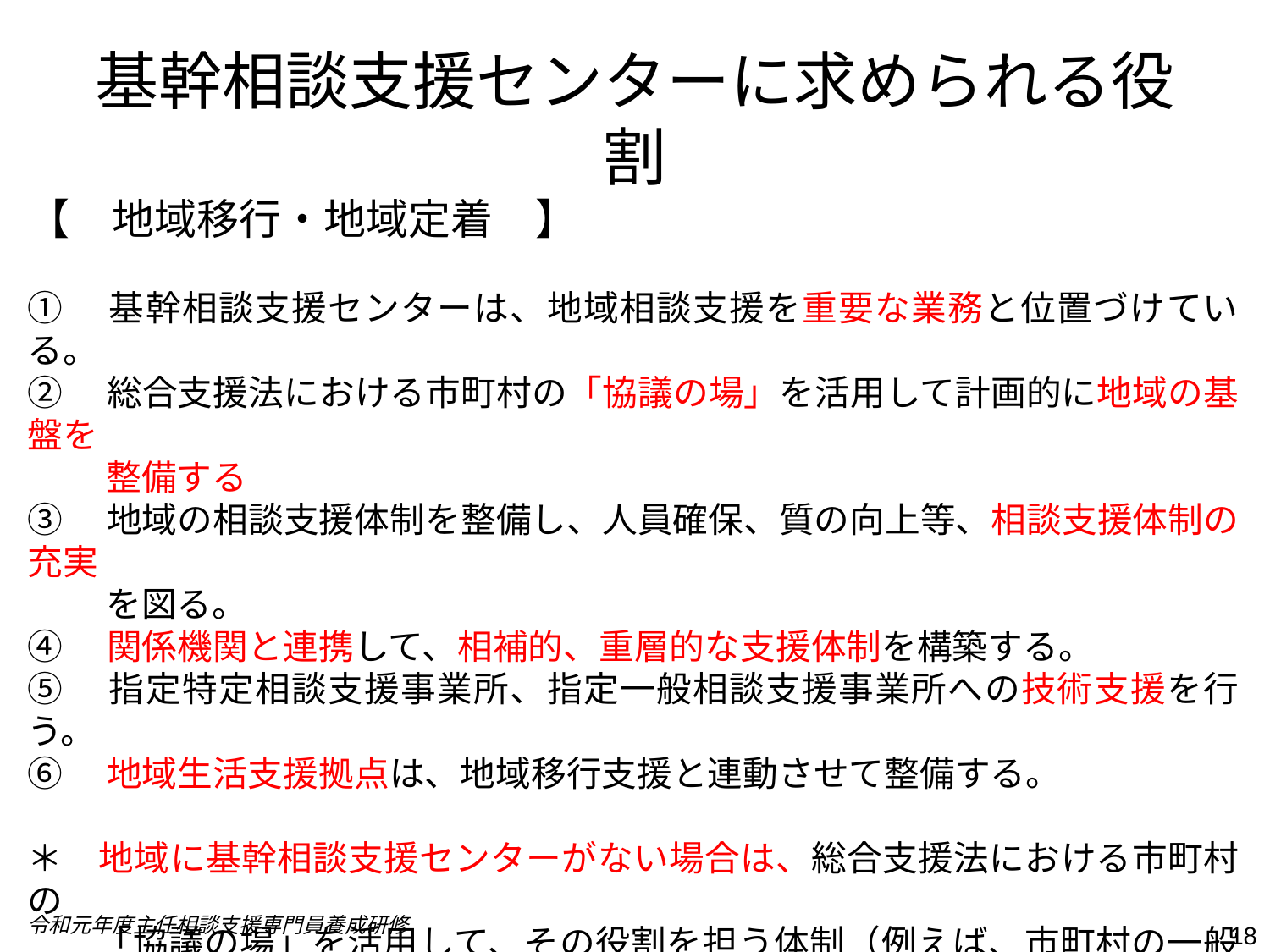

# 基幹相談支援センターに求められる役割
【　地域移行・地域定着　】

①　基幹相談支援センターは、地域相談支援を重要な業務と位置づけている。
②　総合支援法における市町村の「協議の場」を活用して計画的に地域の基盤を
　　 整備する
③　地域の相談支援体制を整備し、人員確保、質の向上等、相談支援体制の充実
　　 を図る。
④　関係機関と連携して、相補的、重層的な支援体制を構築する。
⑤　指定特定相談支援事業所、指定一般相談支援事業所への技術支援を行う。
⑥　地域生活支援拠点は、地域移行支援と連動させて整備する。

＊　地域に基幹相談支援センターがない場合は、総合支援法における市町村の
   　「協議の場」を活用して、その役割を担う体制（例えば、市町村の一般的な相
   　談を受託している相談支援事業所を中心に据える等）を構築する必要がある。

令和元年度主任相談支援専門員養成研修
18